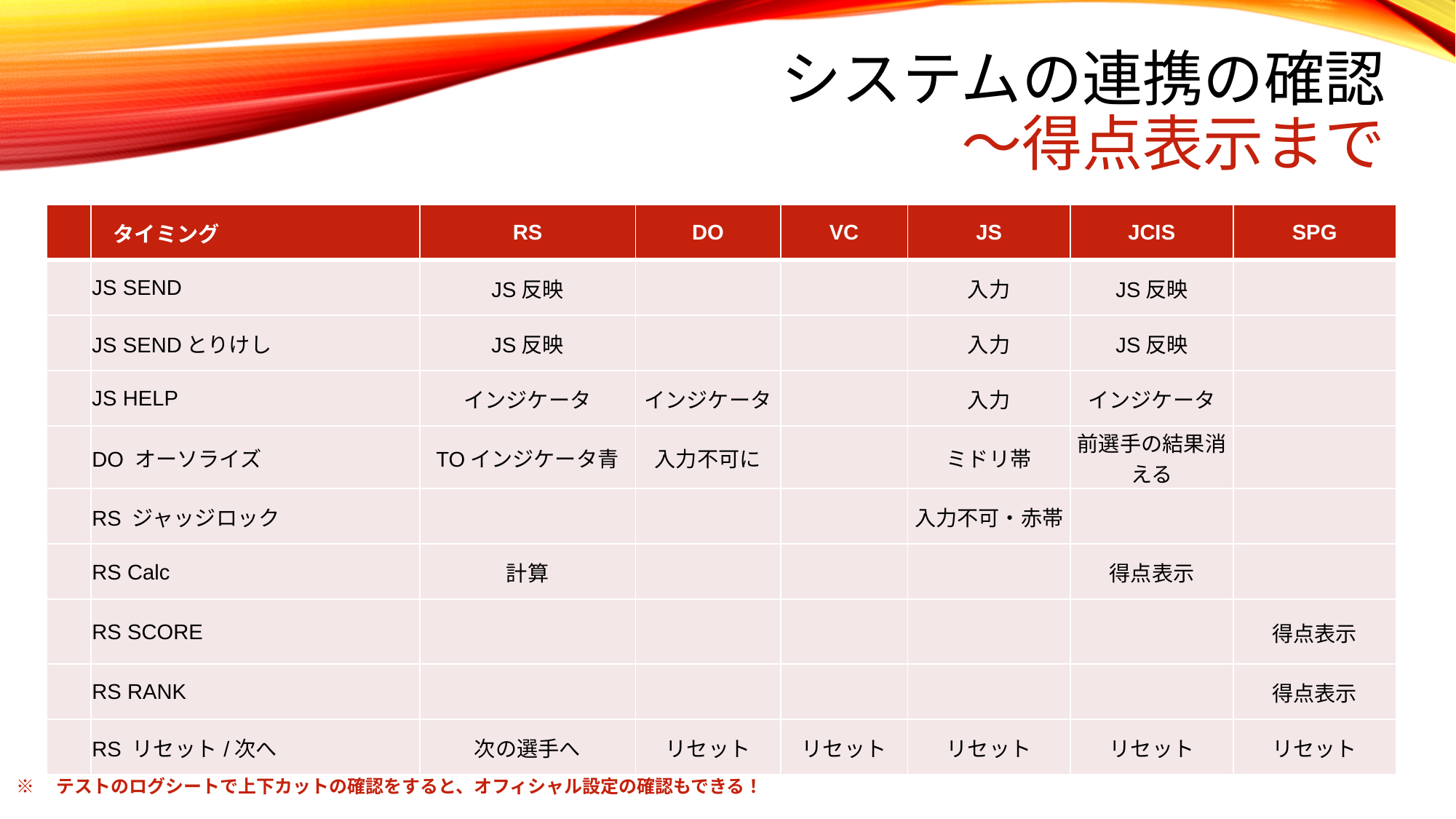

# システムの連携の確認 ～得点表示まで
|  | タイミング | RS | DO | VC | JS | JCIS | SPG |
| --- | --- | --- | --- | --- | --- | --- | --- |
|  | JS SEND | JS反映 |  |  | 入力 | JS反映 |  |
|  | JS SENDとりけし | JS反映 |  |  | 入力 | JS反映 |  |
|  | JS HELP | インジケータ | インジケータ |  | 入力 | インジケータ |  |
|  | DO オーソライズ | TOインジケータ青 | 入力不可に |  | ミドリ帯 | 前選手の結果消える |  |
|  | RS ジャッジロック |  |  |  | 入力不可・赤帯 |  |  |
|  | RS Calc | 計算 |  |  |  | 得点表示 |  |
|  | RS SCORE |  |  |  |  |  | 得点表示 |
|  | RS RANK |  |  |  |  |  | 得点表示 |
|  | RS リセット/次へ | 次の選手へ | リセット | リセット | リセット | リセット | リセット |
※　テストのログシートで上下カットの確認をすると、オフィシャル設定の確認もできる！